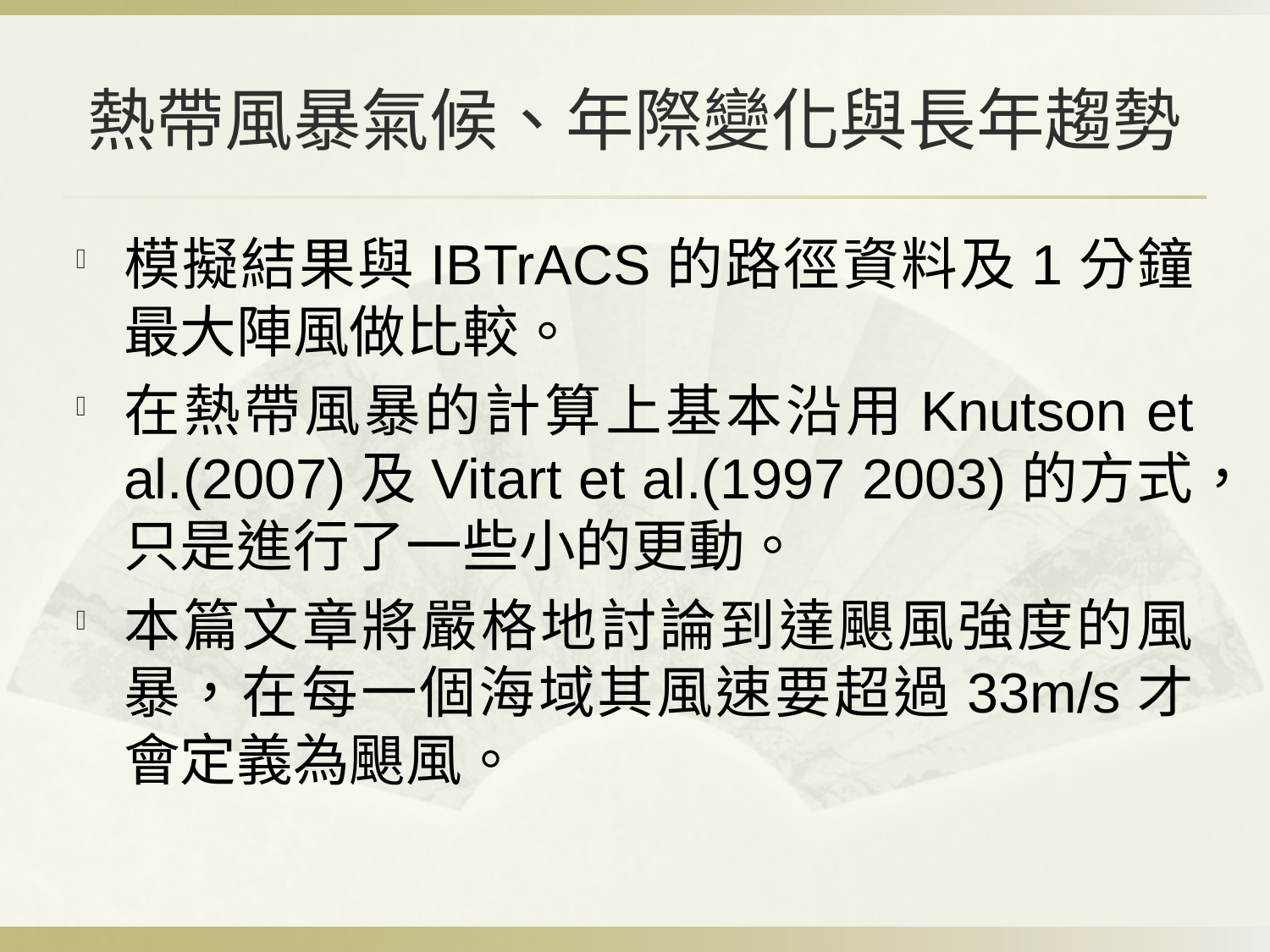

# 熱帶風暴氣候、年際變化與長年趨勢
模擬結果與IBTrACS的路徑資料及1分鐘最大陣風做比較。
在熱帶風暴的計算上基本沿用Knutson et al.(2007)及Vitart et al.(1997 2003)的方式，只是進行了一些小的更動。
本篇文章將嚴格地討論到達颶風強度的風暴，在每一個海域其風速要超過33m/s才會定義為颶風。